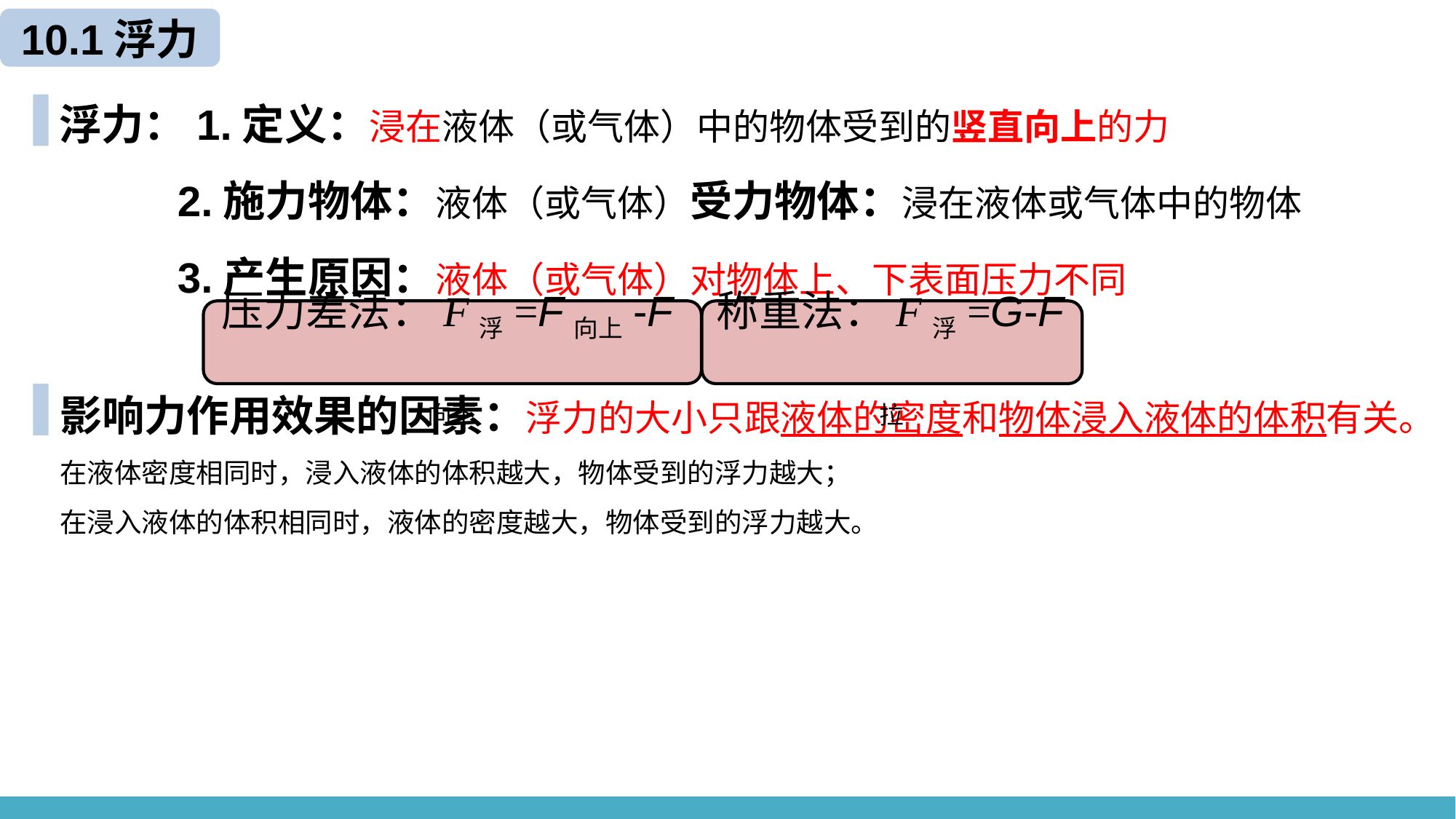

10.1浮力
浮力：1.定义：浸在液体（或气体）中的物体受到的竖直向上的力
          2.施力物体：液体（或气体）受力物体：浸在液体或气体中的物体
          3.产生原因：液体（或气体）对物体上、下表面压力不同

压力差法：F浮=F向上-F向下
称重法：F浮=G-F拉
影响力作用效果的因素：浮力的大小只跟液体的密度和物体浸入液体的体积有关。
在液体密度相同时，浸入液体的体积越大，物体受到的浮力越大；
在浸入液体的体积相同时，液体的密度越大，物体受到的浮力越大。